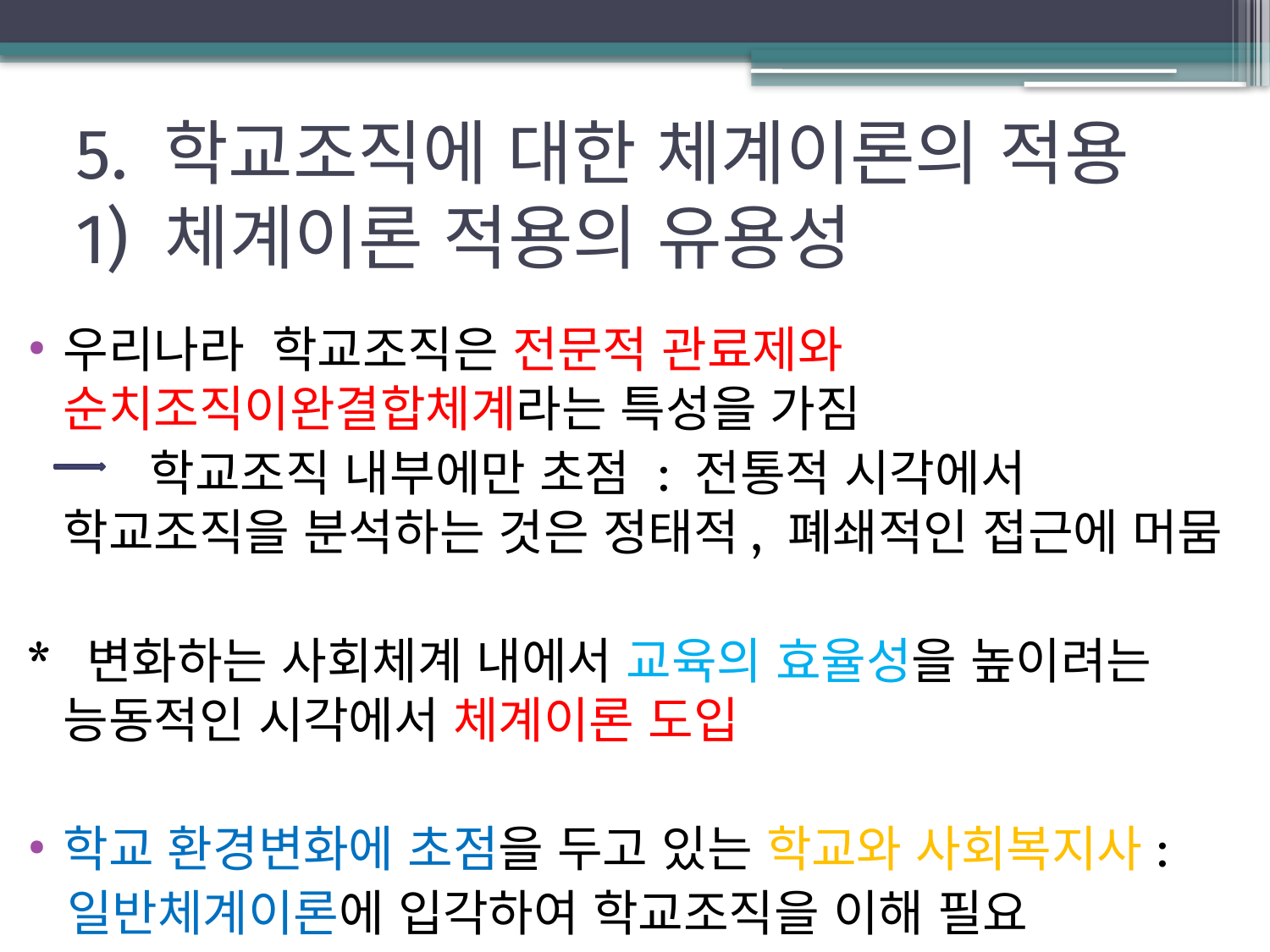

# 5. 학교조직에 대한 체계이론의 적용 1) 체계이론 적용의 유용성
우리나라  학교조직은 전문적 관료제와 순치조직이완결합체계라는 특성을 가짐
        학교조직 내부에만 초점 : 전통적 시각에서 학교조직을 분석하는 것은 정태적, 폐쇄적인 접근에 머뭄

*  변화하는 사회체계 내에서 교육의 효율성을 높이려는 능동적인 시각에서 체계이론 도입

학교 환경변화에 초점을 두고 있는 학교와 사회복지사:
  일반체계이론에 입각하여 학교조직을 이해 필요